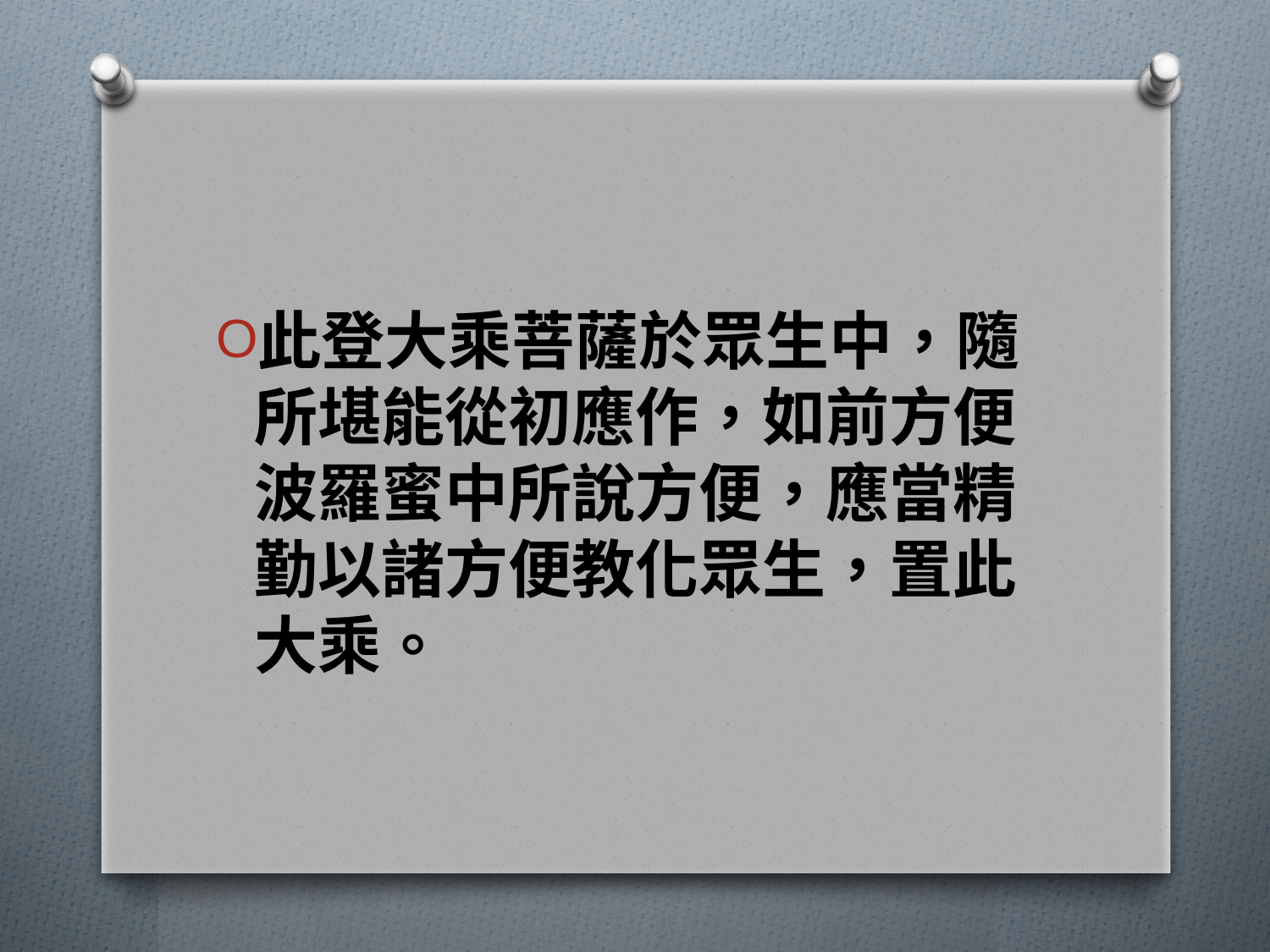

此登大乘菩薩於眾生中，隨所堪能從初應作，如前方便波羅蜜中所說方便，應當精勤以諸方便教化眾生，置此大乘。